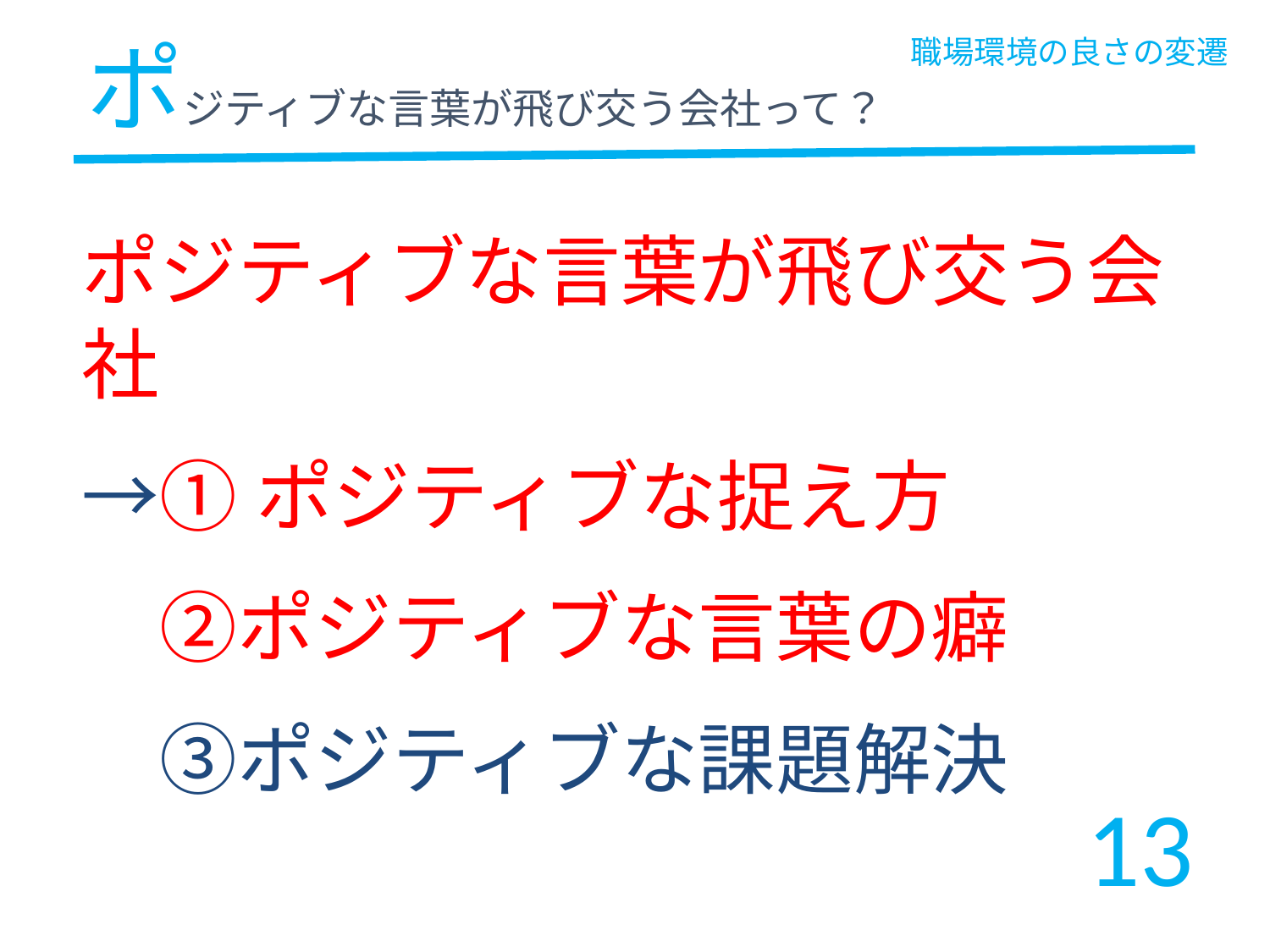

職場環境の良さの変遷
# ポジティブな言葉が飛び交う会社って？
ポジティブな言葉が飛び交う会社
→①ポジティブな捉え方
　②ポジティブな言葉の癖
　③ポジティブな課題解決
13